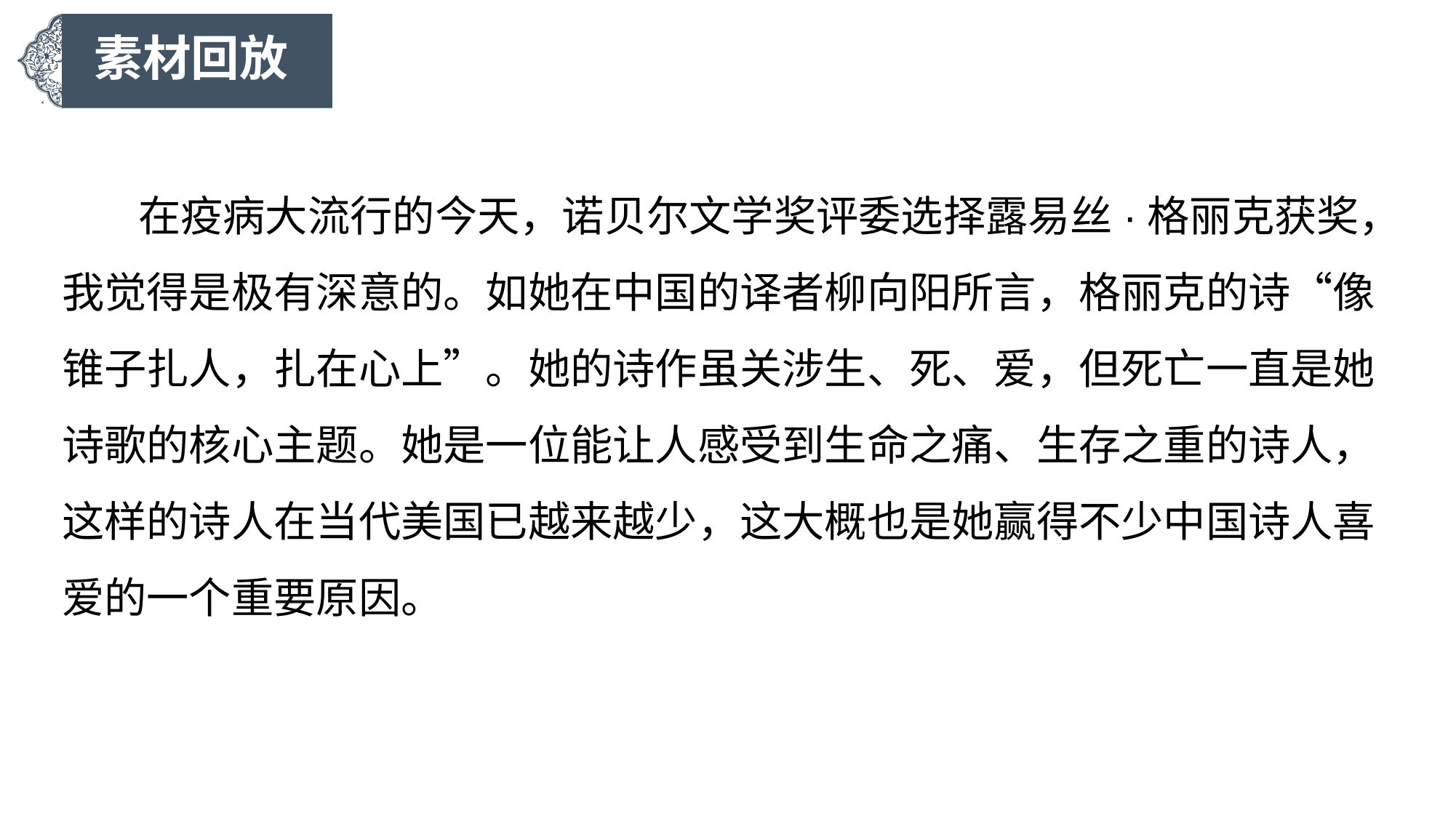

素材回放
       在疫病大流行的今天，诺贝尔文学奖评委选择露易丝·格丽克获奖，我觉得是极有深意的。如她在中国的译者柳向阳所言，格丽克的诗“像锥子扎人，扎在心上”。她的诗作虽关涉生、死、爱，但死亡一直是她诗歌的核心主题。她是一位能让人感受到生命之痛、生存之重的诗人，这样的诗人在当代美国已越来越少，这大概也是她赢得不少中国诗人喜爱的一个重要原因。